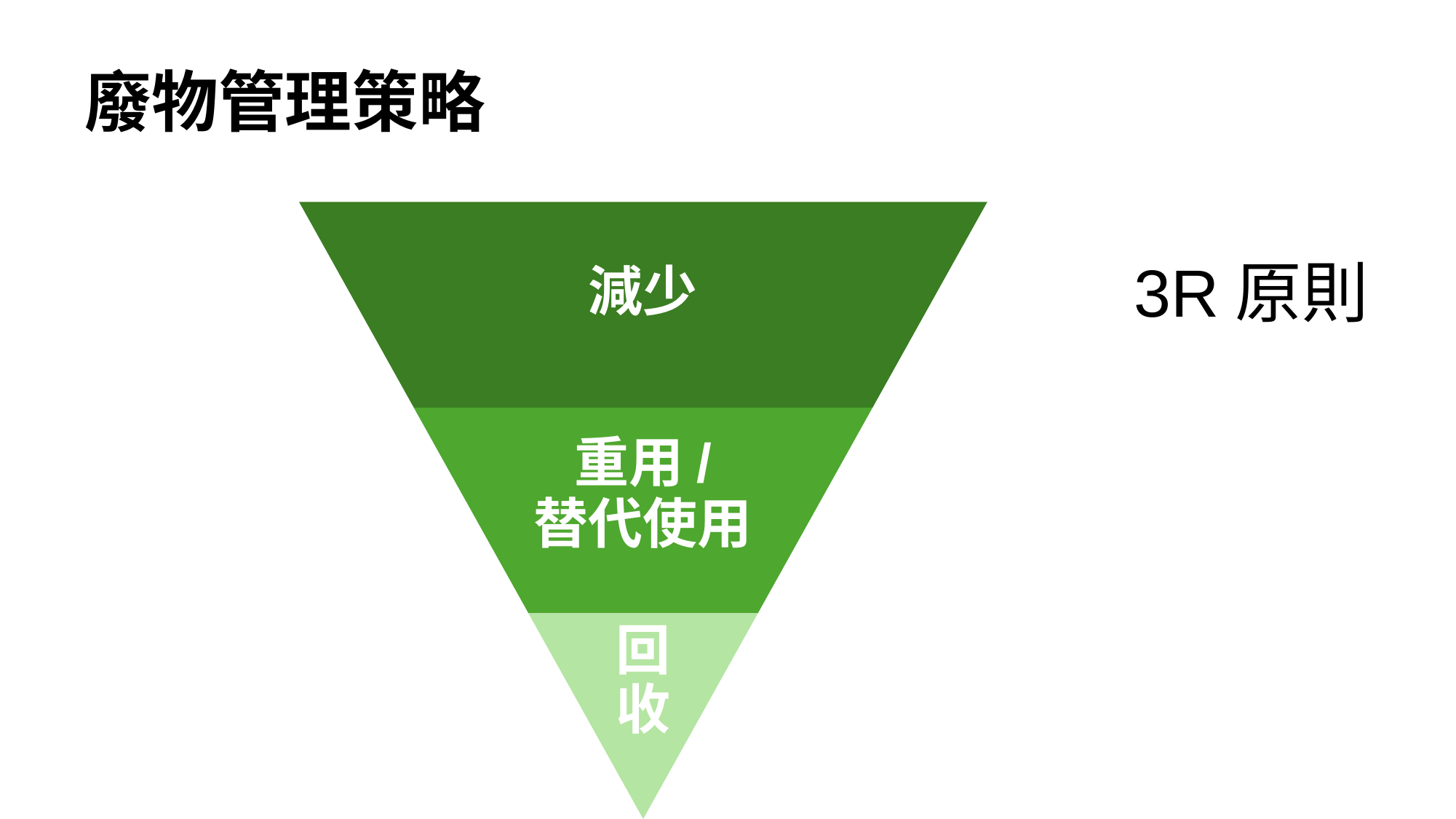

# 廢物管理策略
減少
重用/
替代使用
回收
3R原則